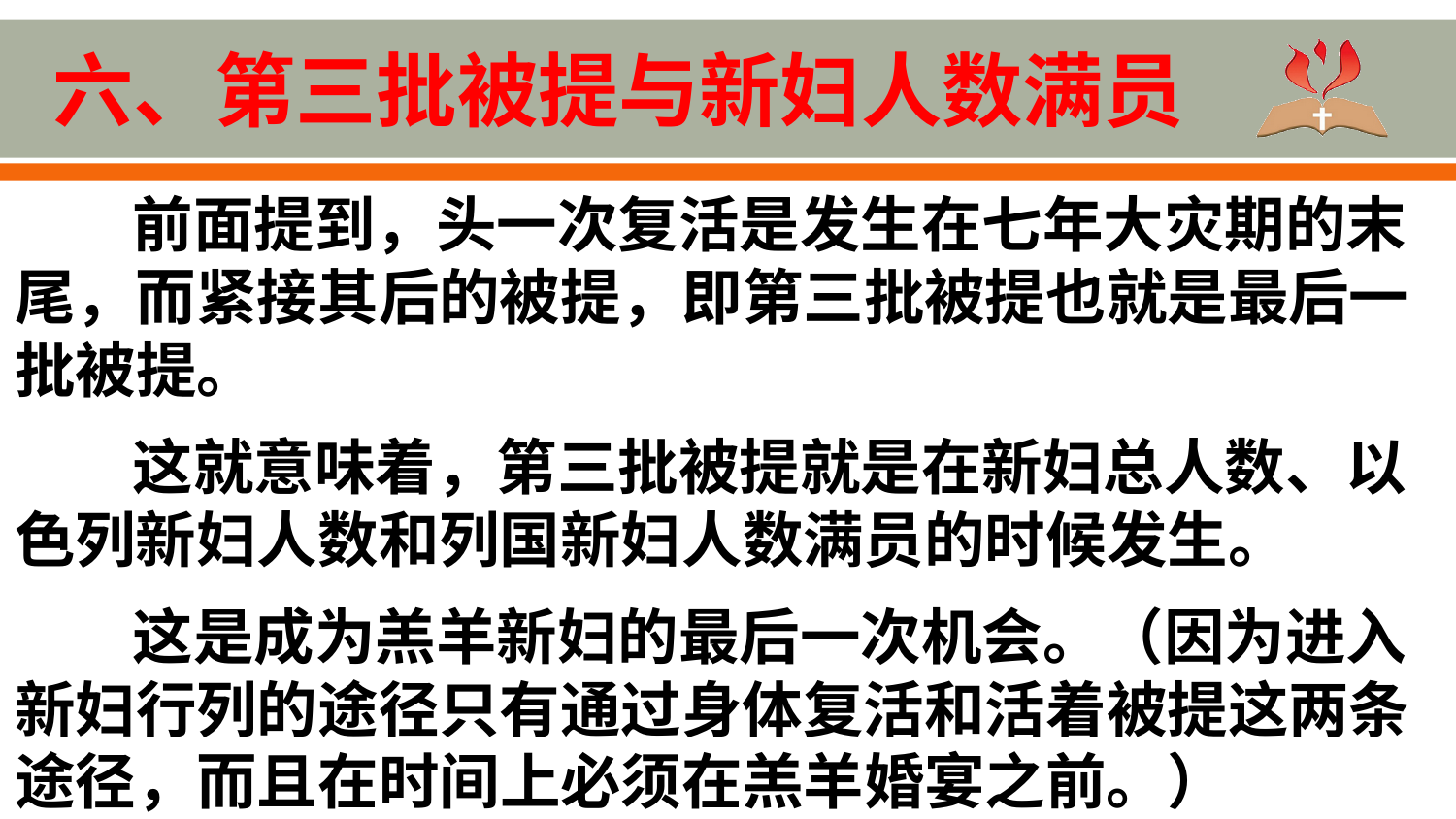

# 六、第三批被提与新妇人数满员
前面提到，头一次复活是发生在七年大灾期的末尾，而紧接其后的被提，即第三批被提也就是最后一批被提。
这就意味着，第三批被提就是在新妇总人数、以色列新妇人数和列国新妇人数满员的时候发生。
这是成为羔羊新妇的最后一次机会。（因为进入新妇行列的途径只有通过身体复活和活着被提这两条途径，而且在时间上必须在羔羊婚宴之前。）